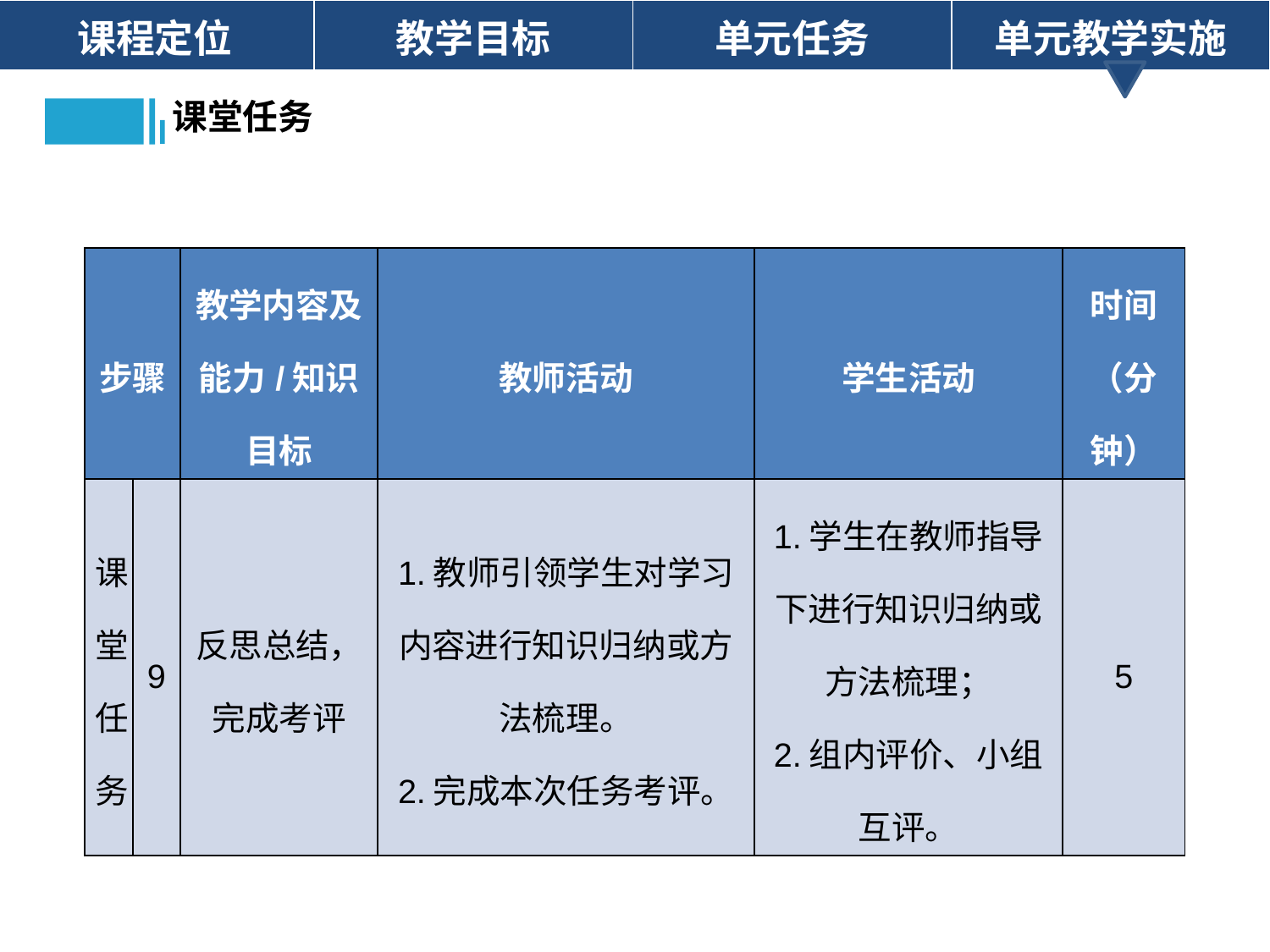

| 课程定位 | 教学目标 | 单元任务 | 单元教学实施 |
| --- | --- | --- | --- |

课堂任务

| 步骤 |  | 教学内容及能力/知识目标 | 教师活动 | 学生活动 | 时间（分钟） |
| --- | --- | --- | --- | --- | --- |
| 课堂任务 | 9 | 反思总结，完成考评 | 1.教师引领学生对学习内容进行知识归纳或方法梳理。 2.完成本次任务考评。 | 1.学生在教师指导下进行知识归纳或方法梳理； 2.组内评价、小组互评。 | 5 |